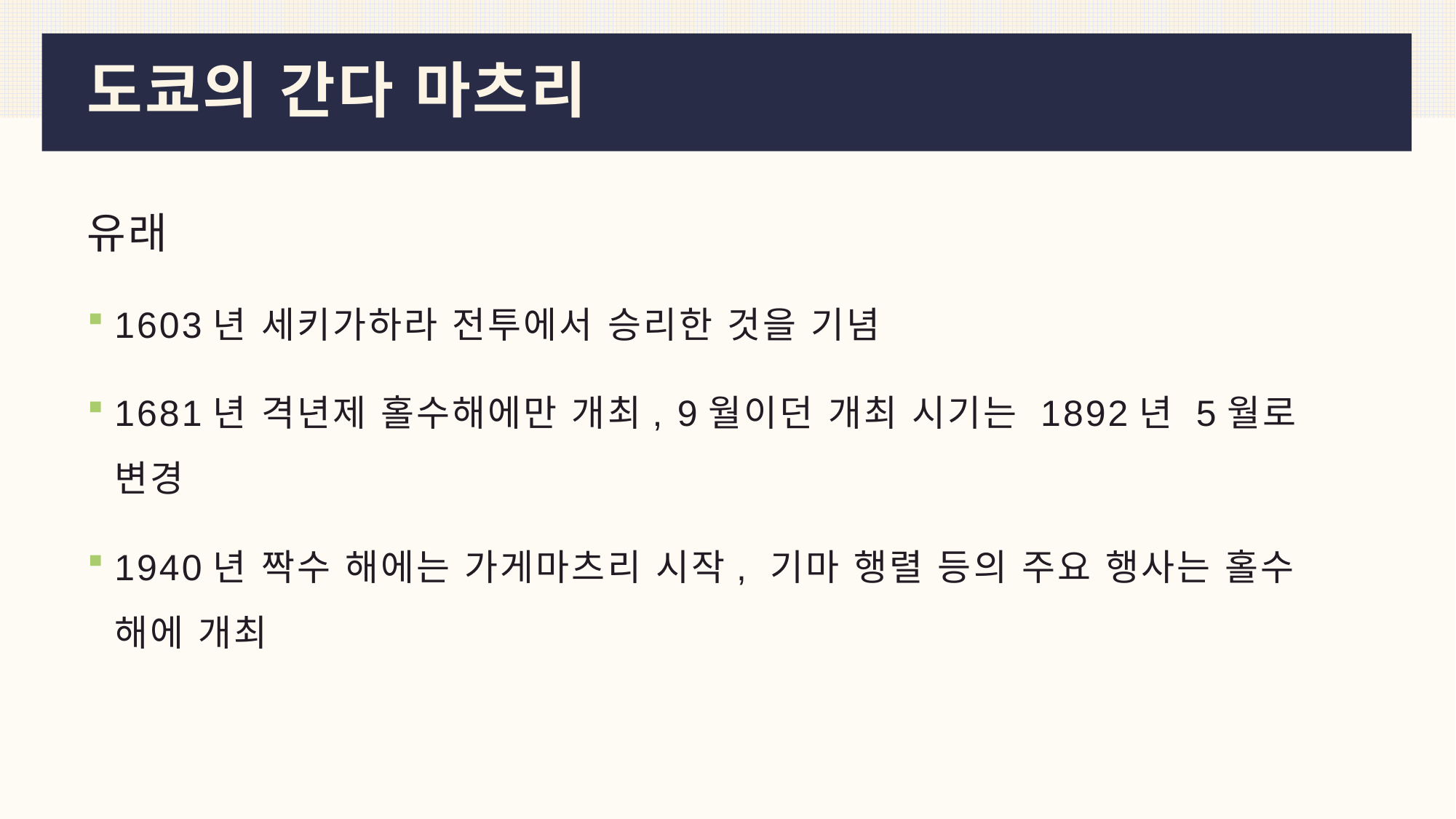

# 도쿄의 간다 마츠리
유래
1603년 세키가하라 전투에서 승리한 것을 기념
1681년 격년제 홀수해에만 개최, 9월이던 개최 시기는 1892년 5월로 변경
1940년 짝수 해에는 가게마츠리 시작, 기마 행렬 등의 주요 행사는 홀수 해에 개최